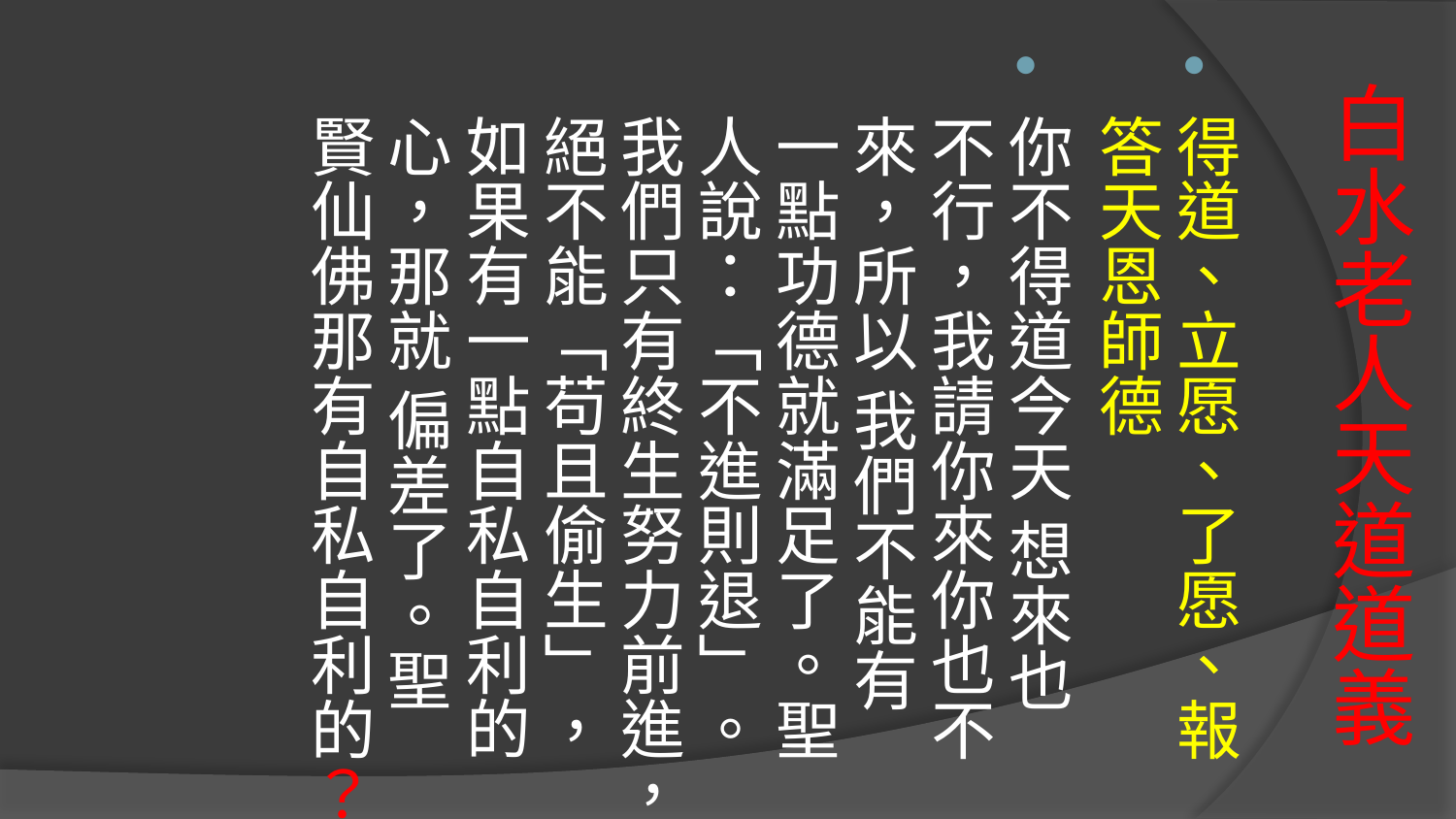

得道、立愿、了愿、報答天恩師德
你不得道今天 想來也不行，我請你來你也不來，所以 我們不能有一點功德就滿足了。聖人說：「不進則退」。我們只有終生努力前進，絕不能「苟且偷生」，如果有一點自私自利的心，那就 偏差了。聖賢仙佛那有自私自利的？

# 白水老人天道道義